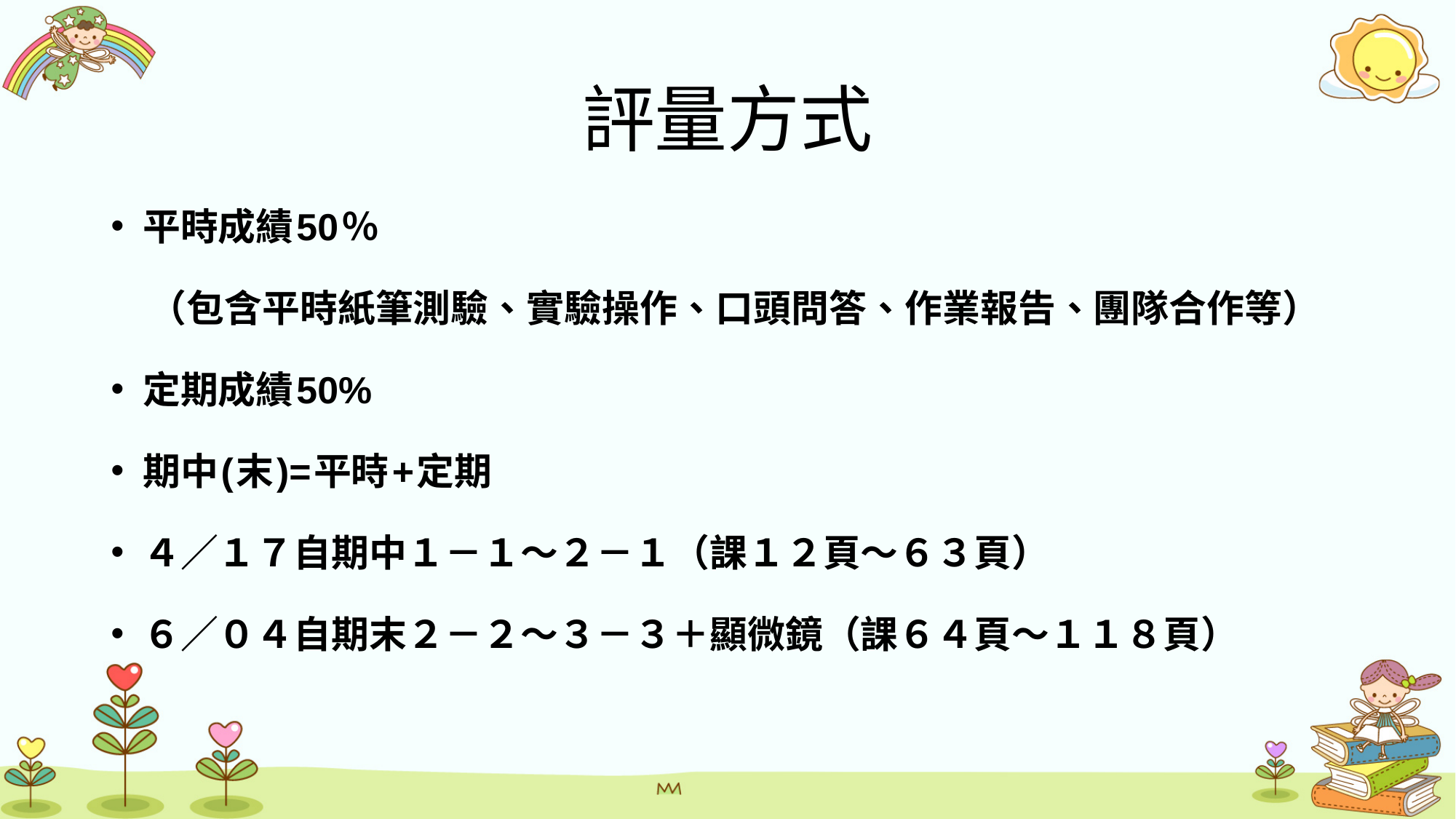

# 評量方式

平時成績50％
　（包含平時紙筆測驗、實驗操作、口頭問答、作業報告、團隊合作等）
定期成績50%
期中(末)=平時+定期
４／１７自期中１－１～２－１（課１２頁～６３頁）
６／０４自期末２－２～３－３＋顯微鏡（課６４頁～１１８頁）